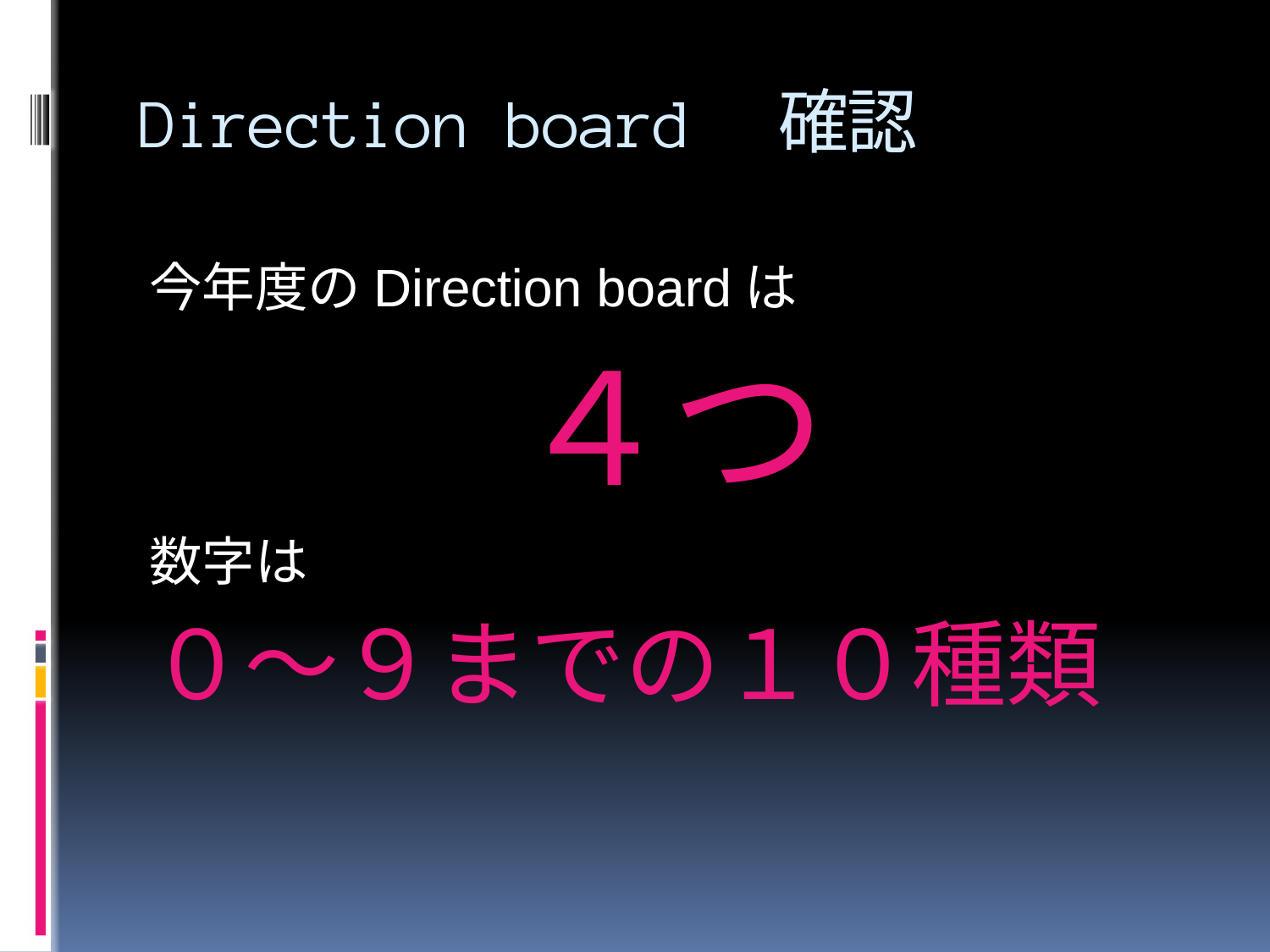

# Direction board　確認
今年度のDirection boardは
４つ
数字は
０～９までの１０種類